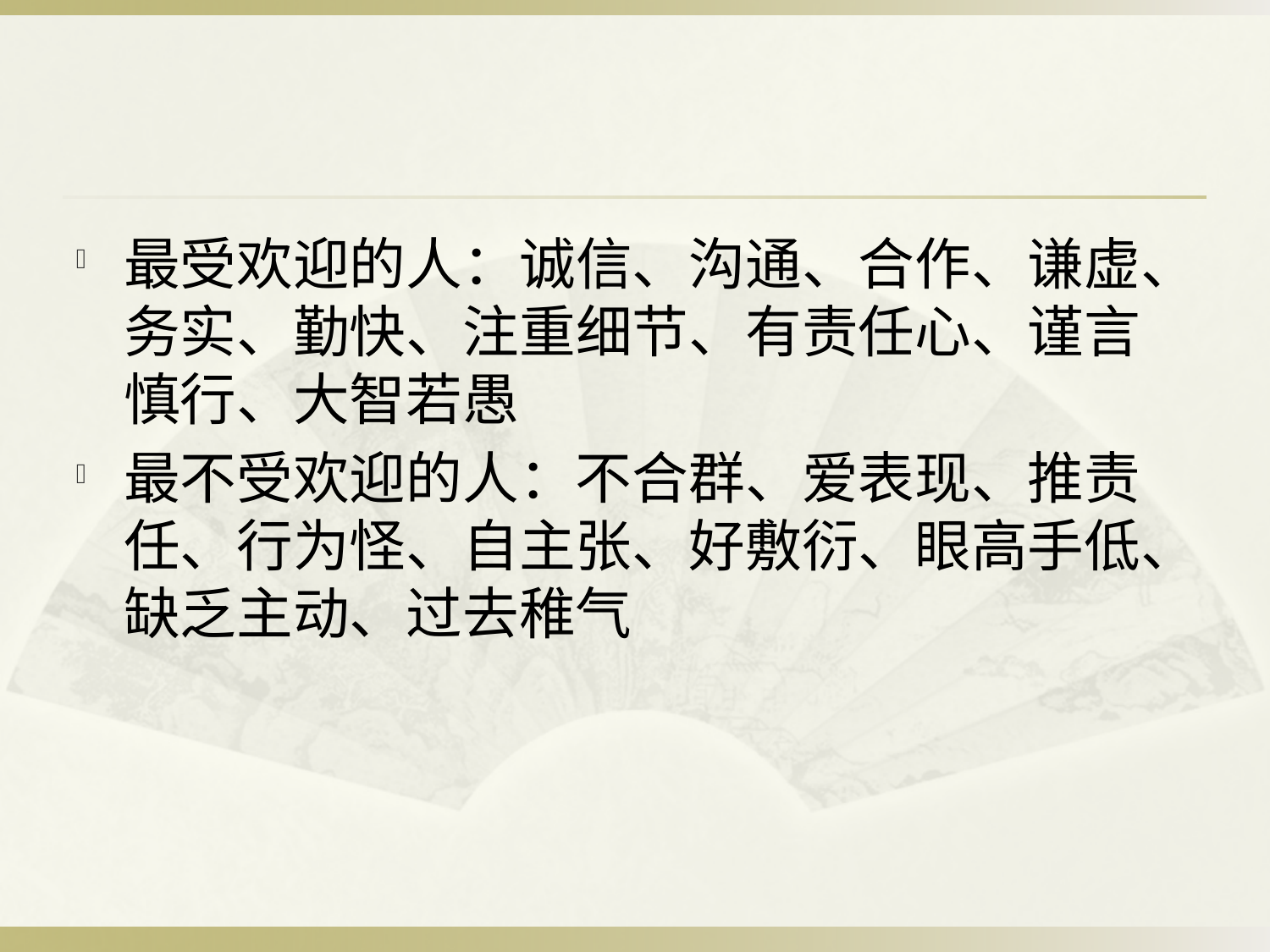

#
最受欢迎的人：诚信、沟通、合作、谦虚、务实、勤快、注重细节、有责任心、谨言慎行、大智若愚
最不受欢迎的人：不合群、爱表现、推责任、行为怪、自主张、好敷衍、眼高手低、缺乏主动、过去稚气